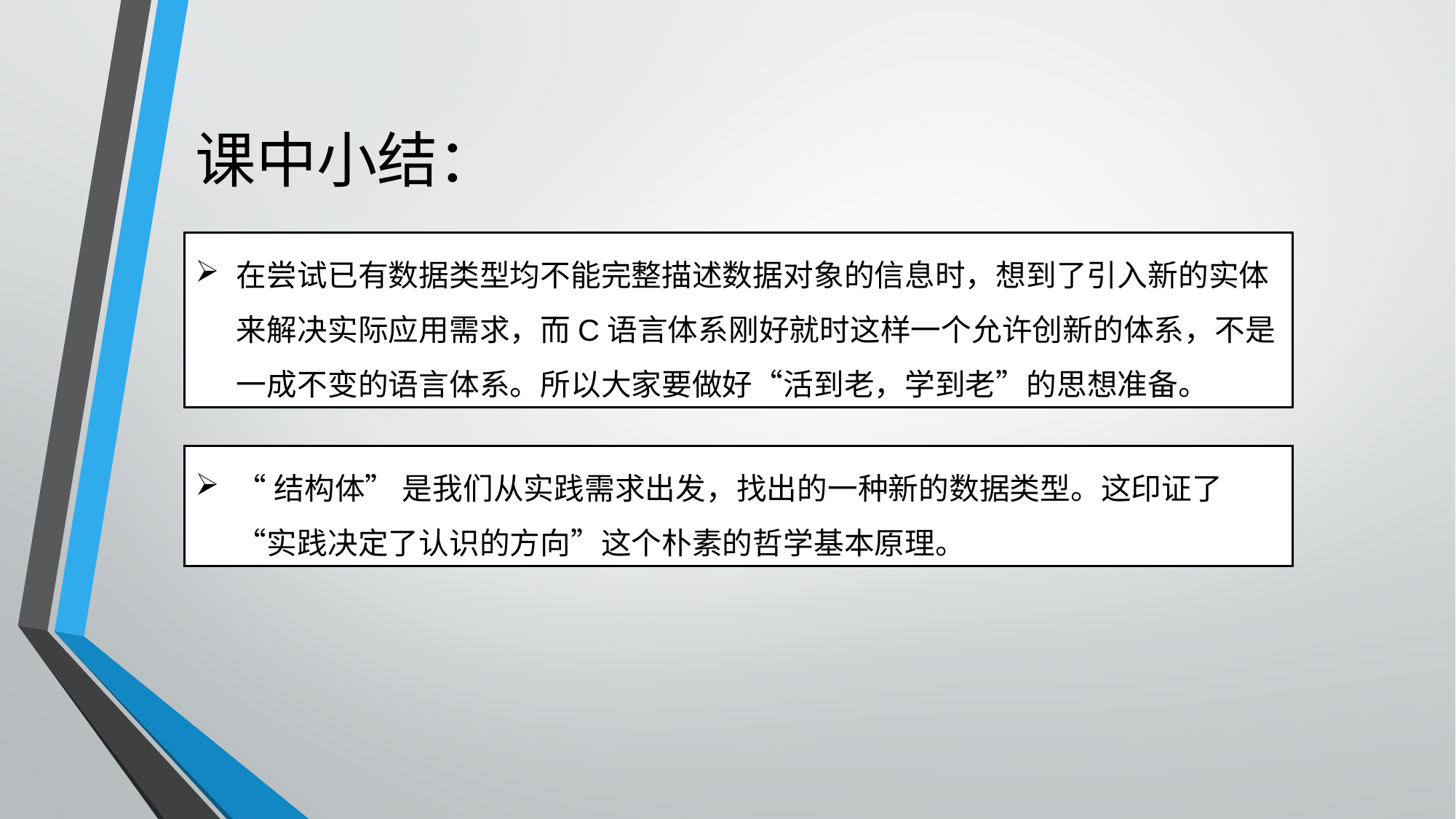

# 课中小结：
在尝试已有数据类型均不能完整描述数据对象的信息时，想到了引入新的实体来解决实际应用需求，而C语言体系刚好就时这样一个允许创新的体系，不是一成不变的语言体系。所以大家要做好“活到老，学到老”的思想准备。
“结构体” 是我们从实践需求出发，找出的一种新的数据类型。这印证了“实践决定了认识的方向”这个朴素的哲学基本原理。